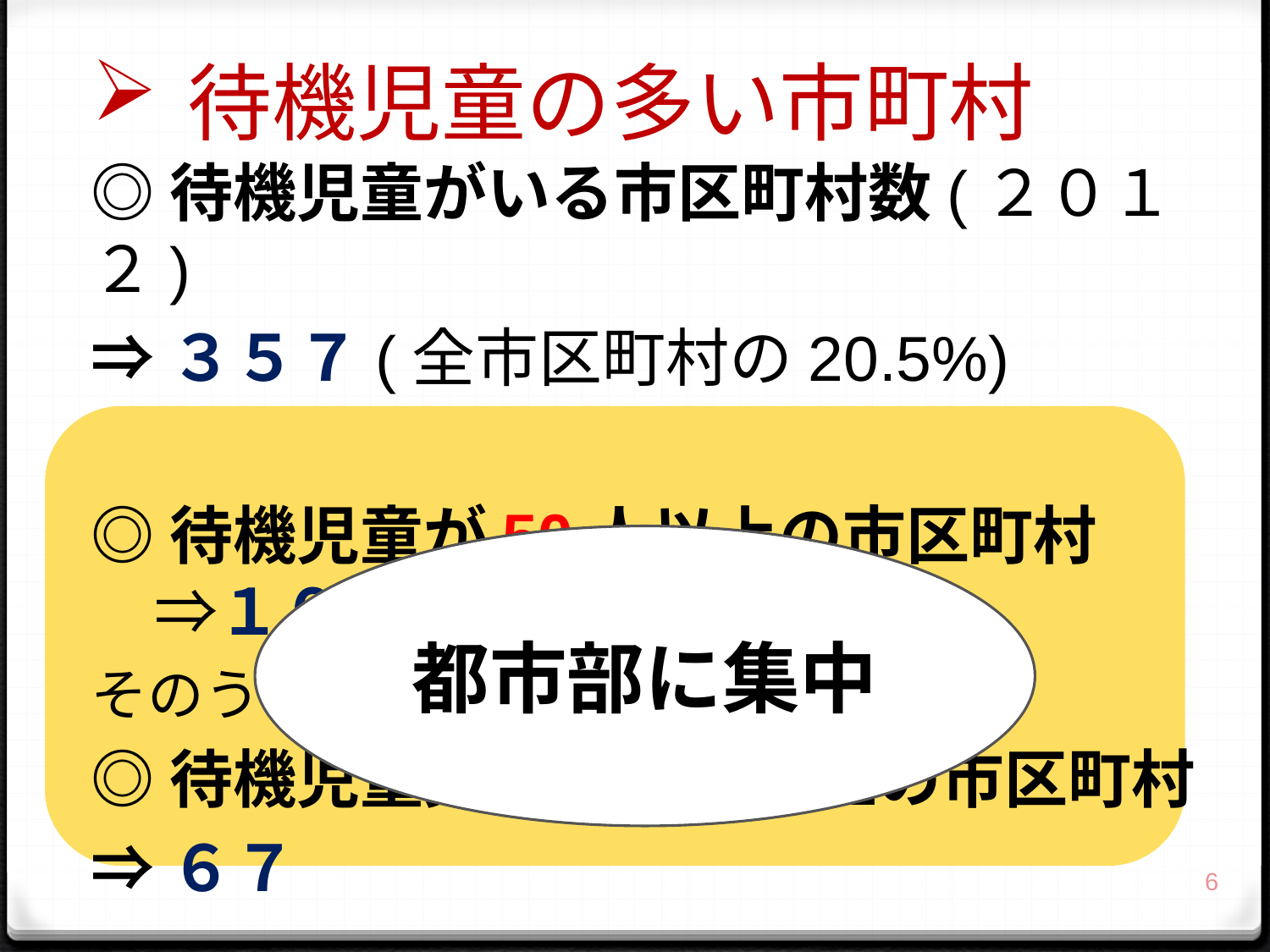

# 待機児童の多い市町村
◎待機児童がいる市区町村数(２０１２)
⇒３５７(全市区町村の20.5%)

◎待機児童が50人以上の市区町村　　⇒１０７
そのうち・・・
◎待機児童数が100人以上の市区町村
⇒６７

都市部に集中
6